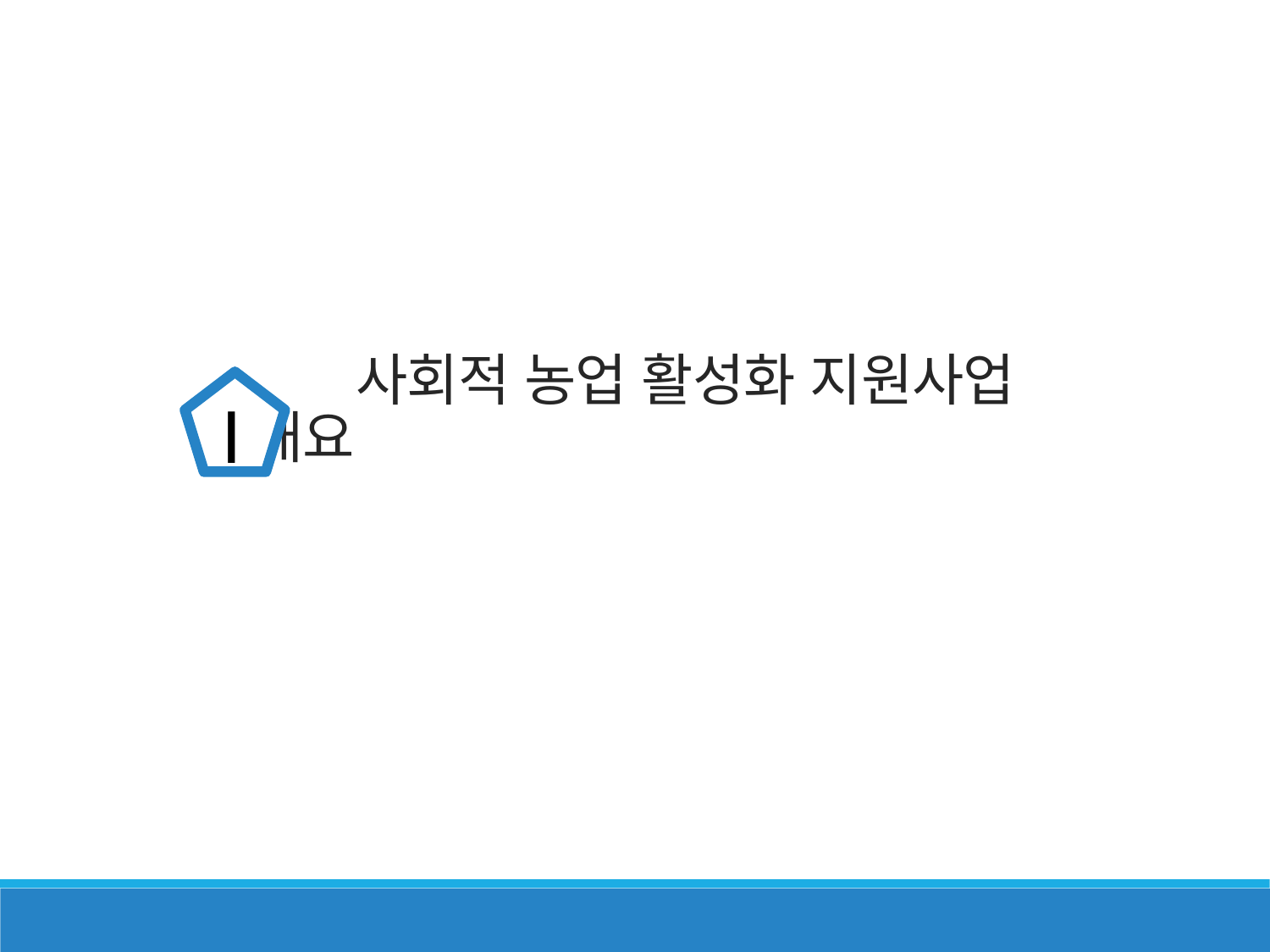

# 사회적 농업 활성화 지원사업 개요

Ⅰ
Ⅰ.